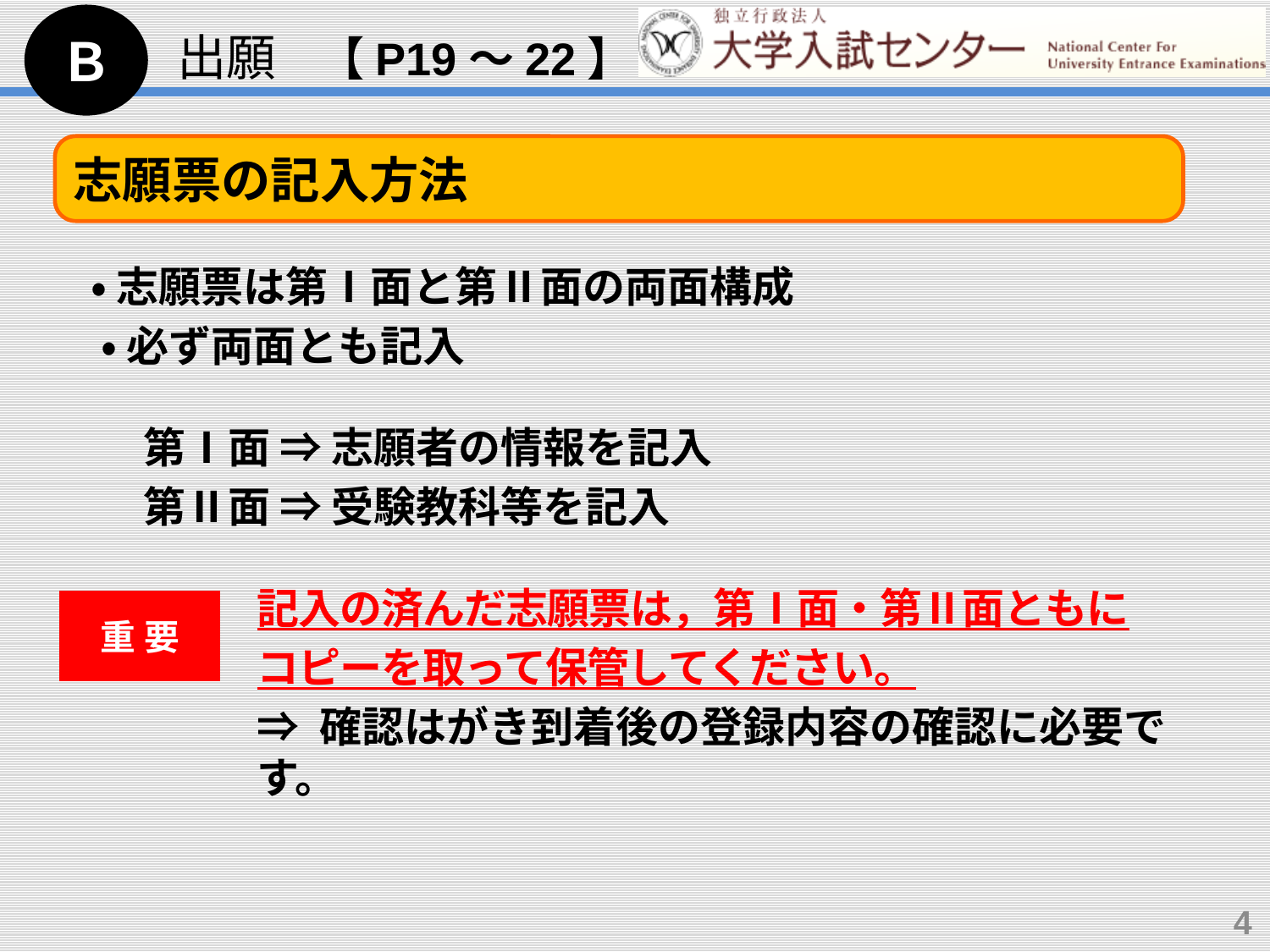

Ｂ
出願　【P19～22】
志願票の記入方法
   ・ 志願票は第Ⅰ面と第Ⅱ面の両面構成
　・ 必ず両面とも記入

　　第Ⅰ面 ⇒ 志願者の情報を記入
　　第Ⅱ面 ⇒ 受験教科等を記入

記入の済んだ志願票は，第Ⅰ面・第Ⅱ面ともに
コピーを取って保管してください。
⇒ 確認はがき到着後の登録内容の確認に必要です。

重 要
4